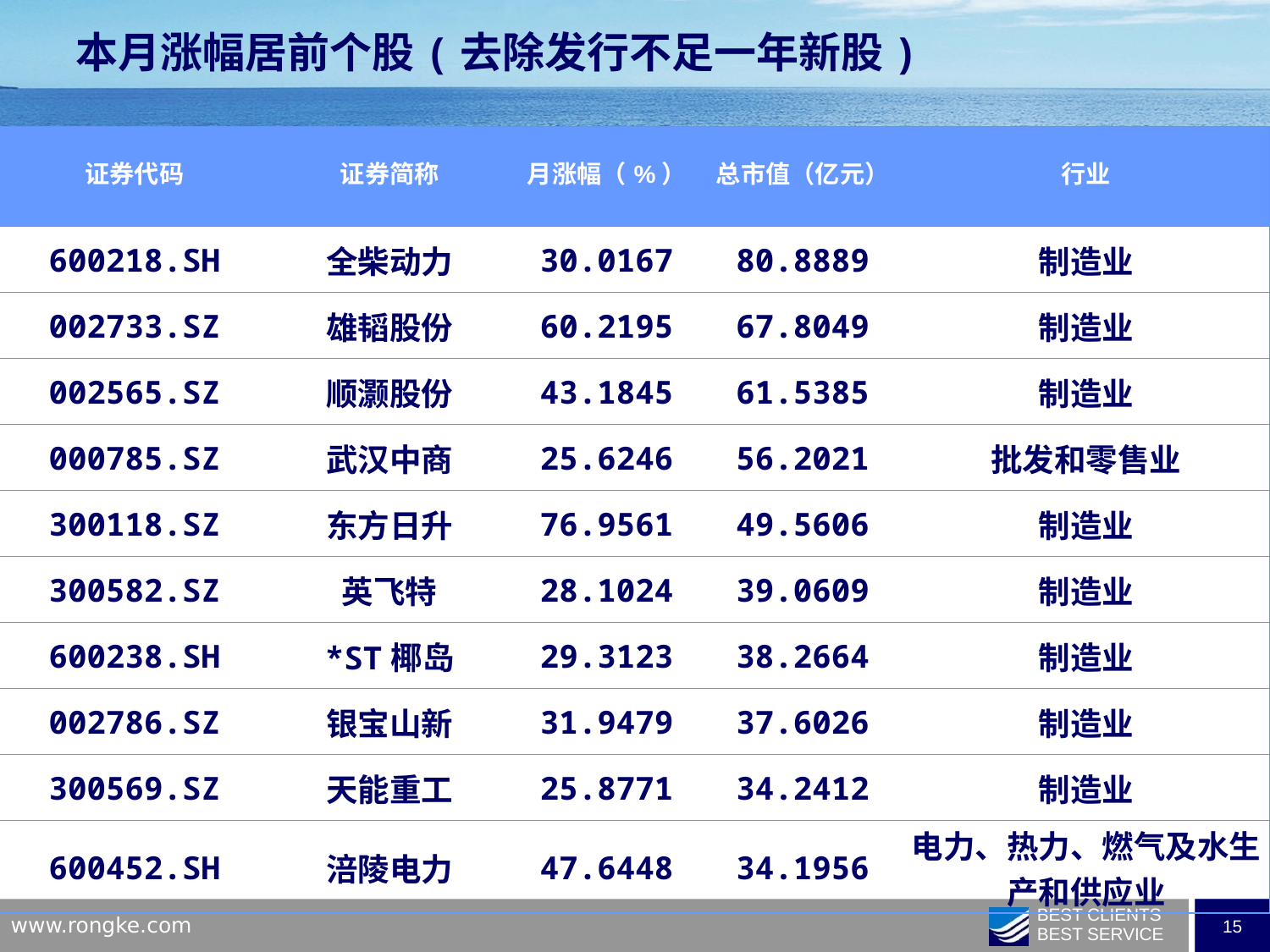

本月涨幅居前个股(去除发行不足一年新股)
| 证券代码 | 证券简称 | 月涨幅（%） | 总市值（亿元） | 行业 |
| --- | --- | --- | --- | --- |
| 600218.SH | 全柴动力 | 30.0167 | 80.8889 | 制造业 |
| 002733.SZ | 雄韬股份 | 60.2195 | 67.8049 | 制造业 |
| 002565.SZ | 顺灏股份 | 43.1845 | 61.5385 | 制造业 |
| 000785.SZ | 武汉中商 | 25.6246 | 56.2021 | 批发和零售业 |
| 300118.SZ | 东方日升 | 76.9561 | 49.5606 | 制造业 |
| 300582.SZ | 英飞特 | 28.1024 | 39.0609 | 制造业 |
| 600238.SH | \*ST椰岛 | 29.3123 | 38.2664 | 制造业 |
| 002786.SZ | 银宝山新 | 31.9479 | 37.6026 | 制造业 |
| 300569.SZ | 天能重工 | 25.8771 | 34.2412 | 制造业 |
| 600452.SH | 涪陵电力 | 47.6448 | 34.1956 | 电力、热力、燃气及水生产和供应业 |
|  |  |  |  |  |